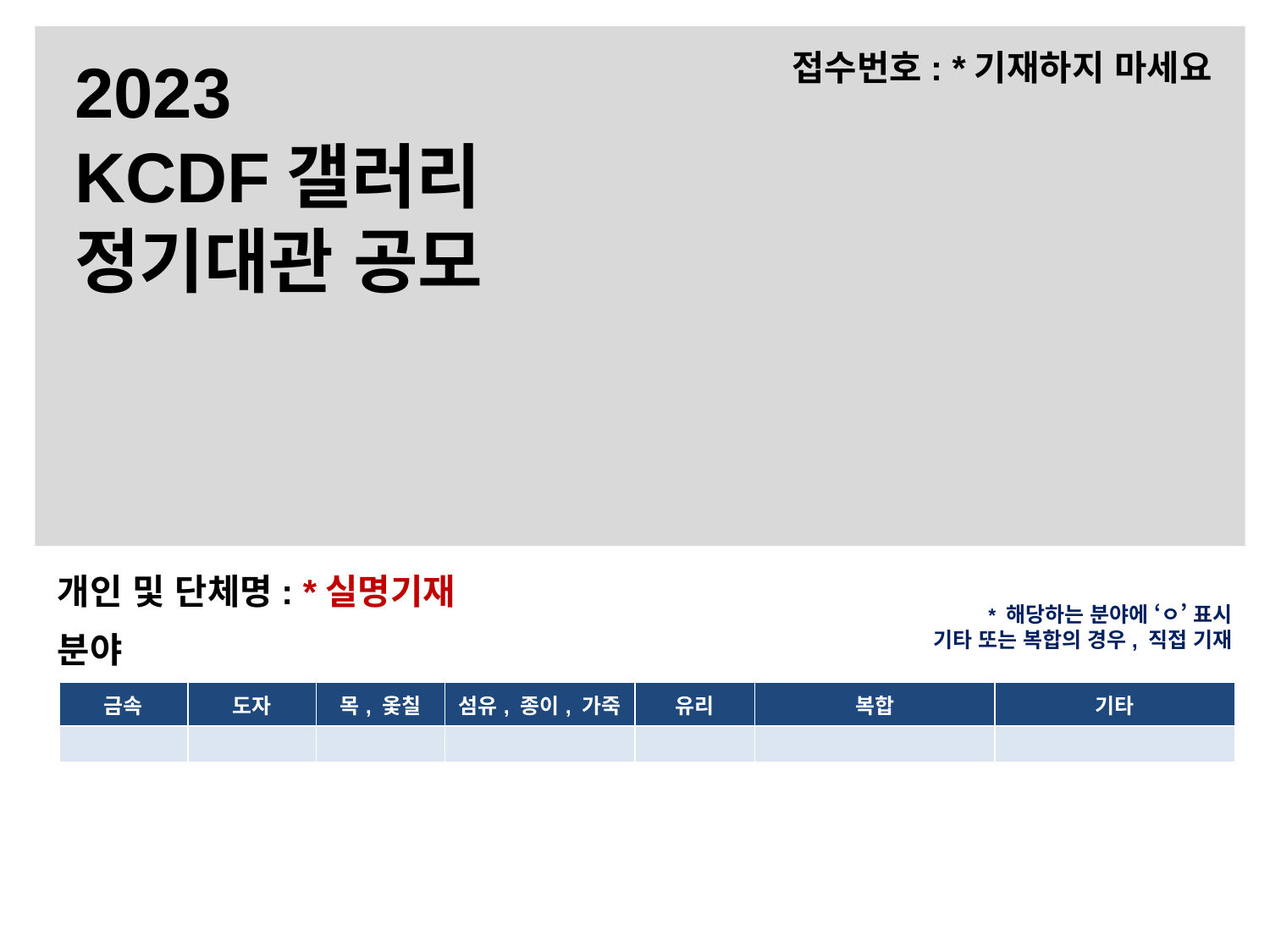

접수번호: *기재하지 마세요
2023
KCDF갤러리
정기대관 공모
개인 및 단체명: *실명기재
* 해당하는 분야에 ‘ㅇ’ 표시
기타 또는 복합의 경우, 직접 기재
분야
| 금속 | 도자 | 목, 옻칠 | 섬유, 종이, 가죽 | 유리 | 복합 | 기타 |
| --- | --- | --- | --- | --- | --- | --- |
|  |  |  |  |  |  |  |